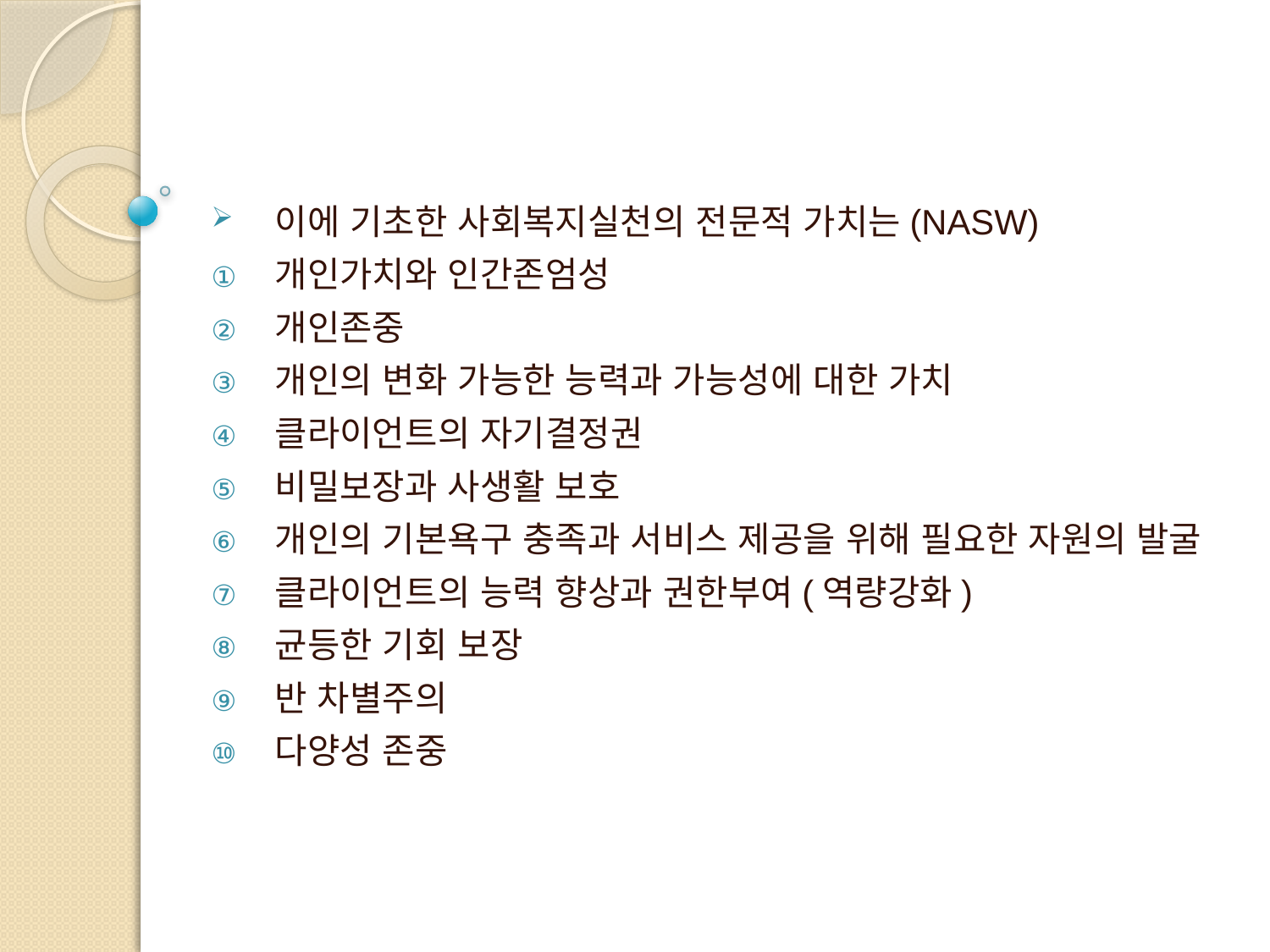

이에 기초한 사회복지실천의 전문적 가치는(NASW)
개인가치와 인간존엄성
개인존중
개인의 변화 가능한 능력과 가능성에 대한 가치
클라이언트의 자기결정권
비밀보장과 사생활 보호
개인의 기본욕구 충족과 서비스 제공을 위해 필요한 자원의 발굴
클라이언트의 능력 향상과 권한부여(역량강화)
균등한 기회 보장
반 차별주의
다양성 존중